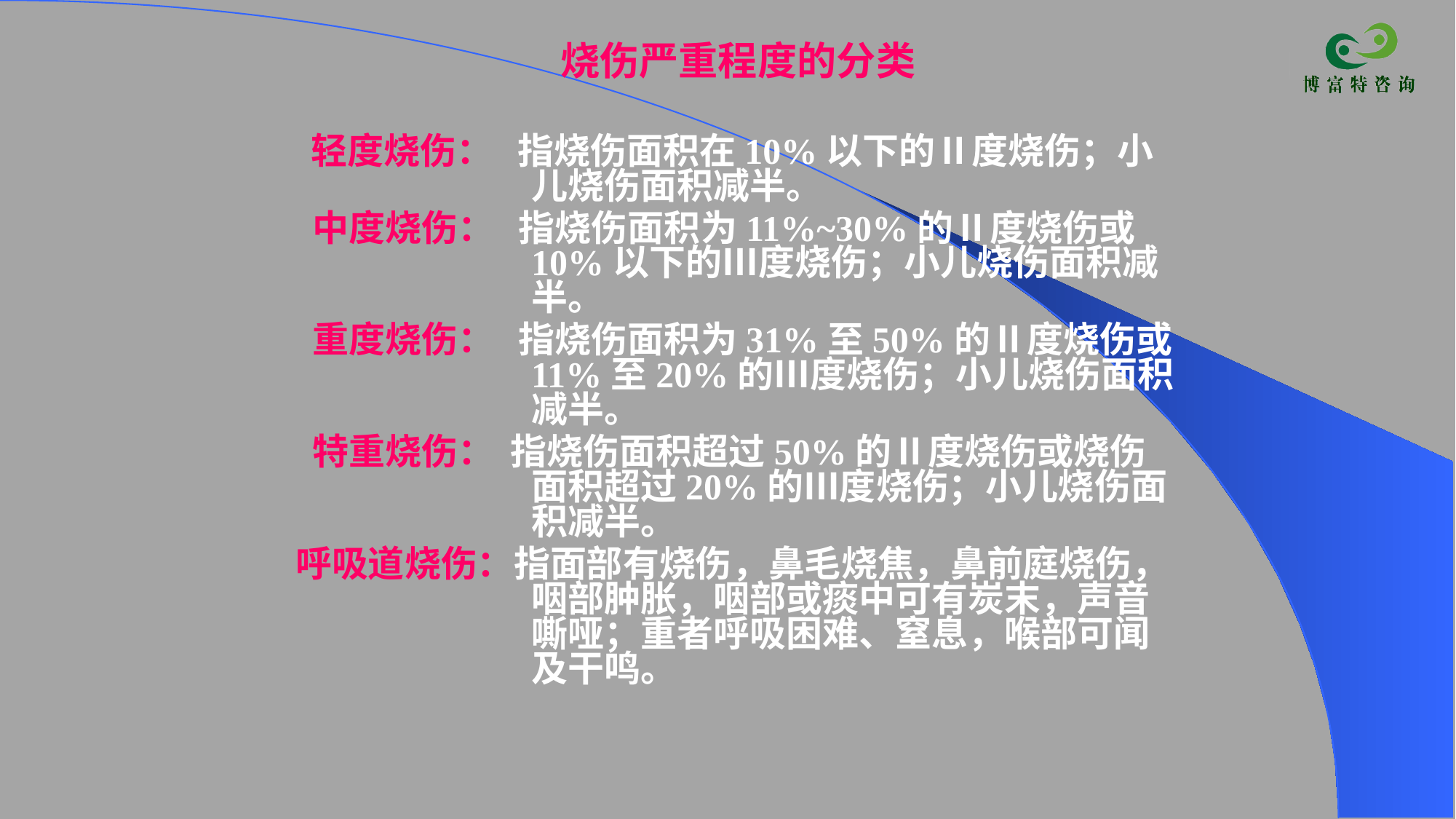

烧伤严重程度的分类

 轻度烧伤：   指烧伤面积在10%以下的Ⅱ度烧伤；小儿烧伤面积减半。
 中度烧伤：   指烧伤面积为11%~30%的Ⅱ度烧伤或10%以下的Ⅲ度烧伤；小儿烧伤面积减半。
 重度烧伤：   指烧伤面积为31%至50%的Ⅱ度烧伤或11%至20%的Ⅲ度烧伤；小儿烧伤面积减半。
 特重烧伤：  指烧伤面积超过50%的Ⅱ度烧伤或烧伤面积超过20%的Ⅲ度烧伤；小儿烧伤面积减半。
呼吸道烧伤：指面部有烧伤，鼻毛烧焦，鼻前庭烧伤，咽部肿胀，咽部或痰中可有炭末，声音嘶哑；重者呼吸困难、窒息，喉部可闻及干鸣。